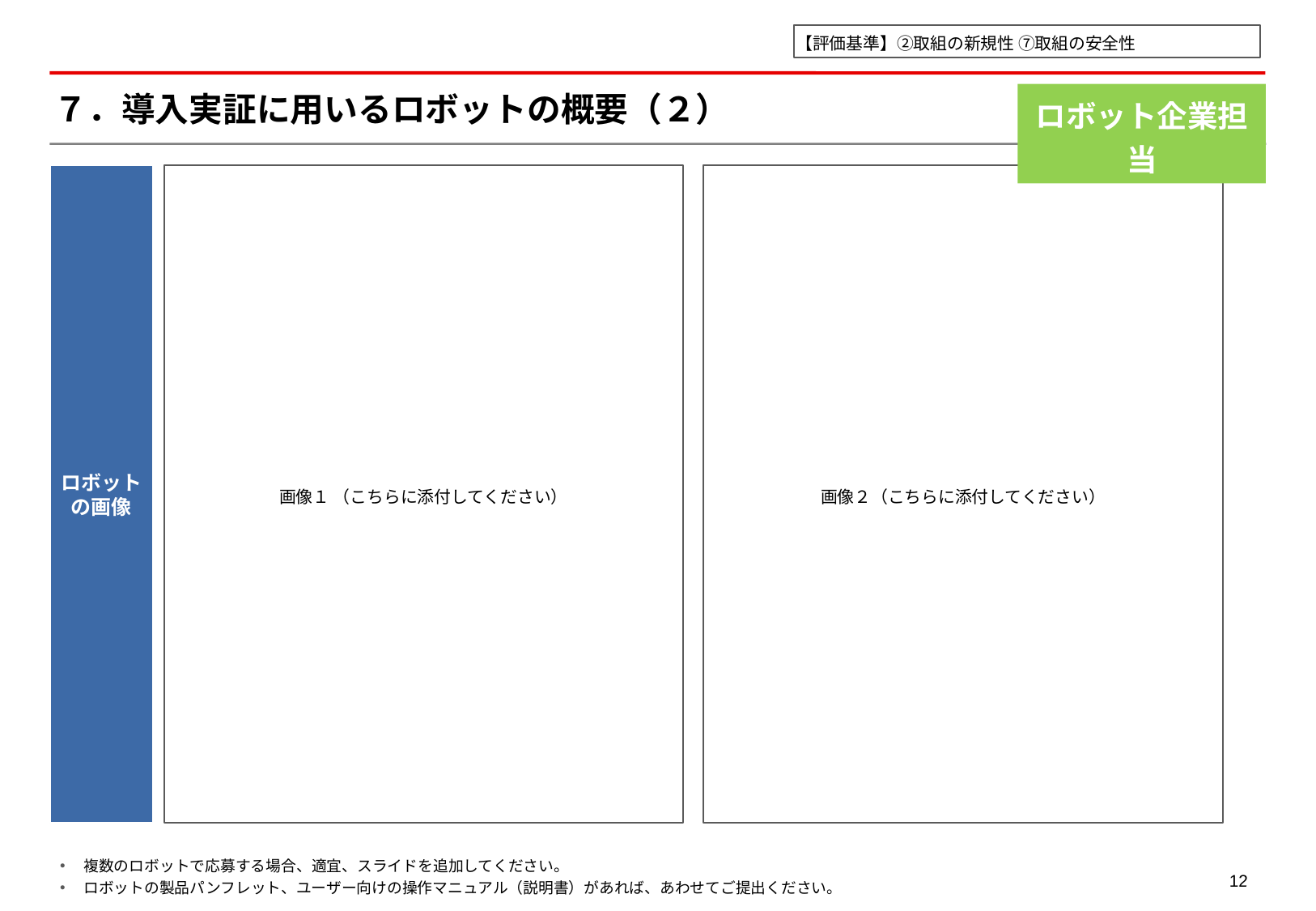

【評価基準】②取組の新規性 ⑦取組の安全性
ロボット企業担当
# ７．導入実証に用いるロボットの概要（２）
ロボット
の画像
画像１ （こちらに添付してください）
画像２（こちらに添付してください）
複数のロボットで応募する場合、適宜、スライドを追加してください。
ロボットの製品パンフレット、ユーザー向けの操作マニュアル（説明書）があれば、あわせてご提出ください。